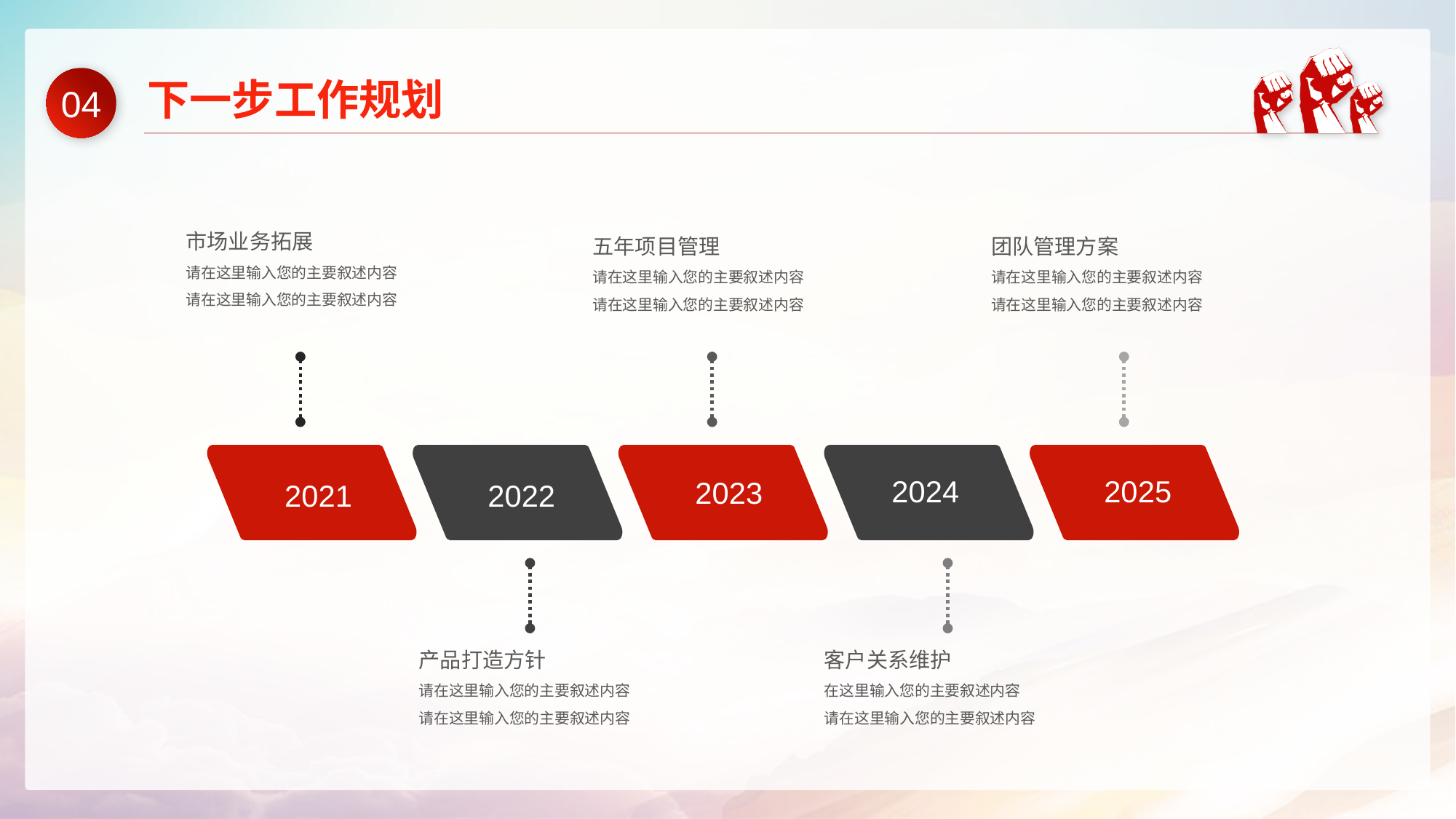

下一步工作规划
04
市场业务拓展
请在这里输入您的主要叙述内容
请在这里输入您的主要叙述内容

五年项目管理
请在这里输入您的主要叙述内容
请在这里输入您的主要叙述内容

团队管理方案
请在这里输入您的主要叙述内容
请在这里输入您的主要叙述内容

2024
2025
2023
2021
2022
产品打造方针
请在这里输入您的主要叙述内容
请在这里输入您的主要叙述内容

客户关系维护
在这里输入您的主要叙述内容
请在这里输入您的主要叙述内容